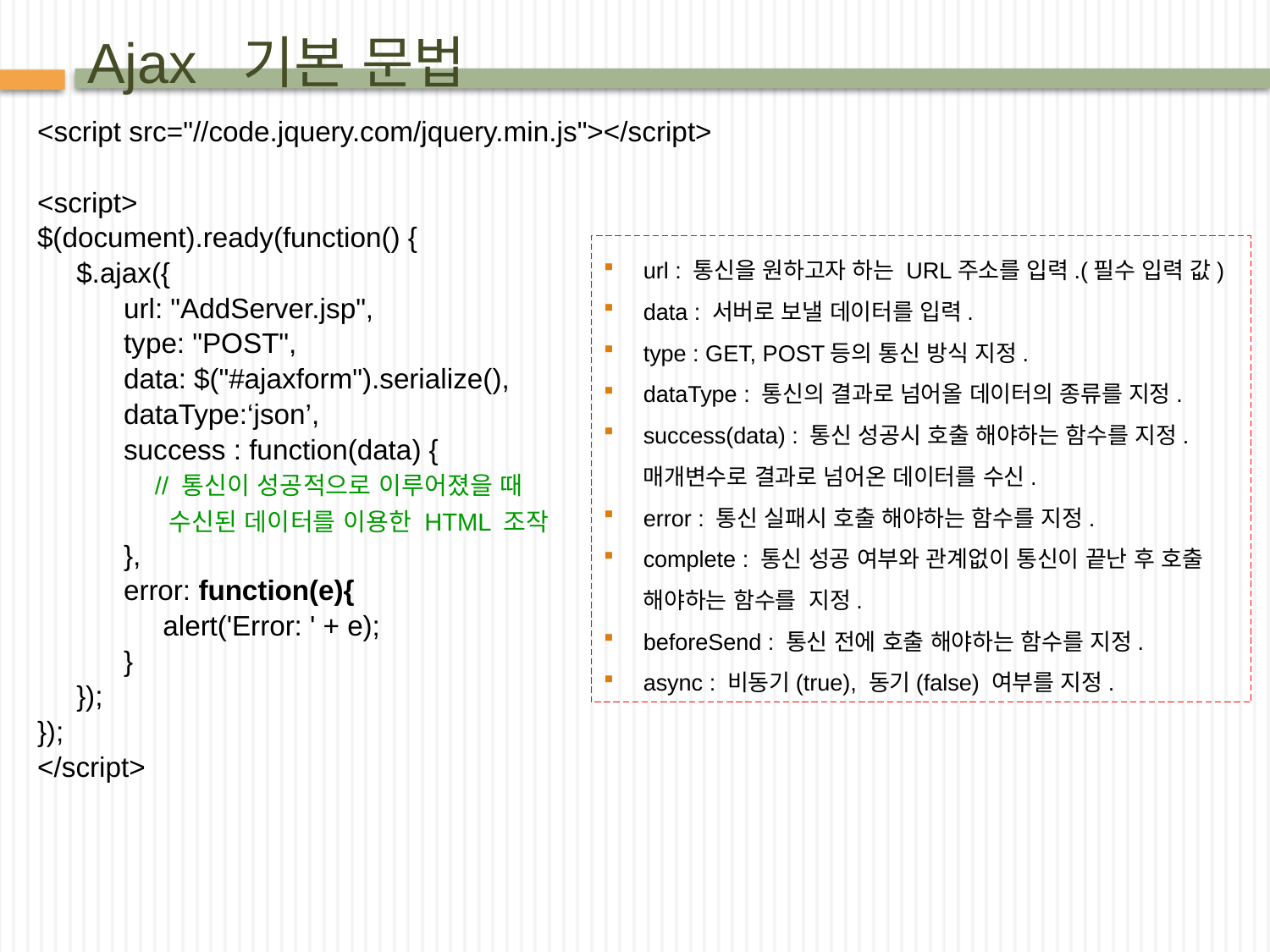

# Ajax  기본 문법
<script src="//code.jquery.com/jquery.min.js"></script>

<script>
$(document).ready(function() {
     $.ajax({
           url: "AddServer.jsp",
           type: "POST",
           data: $("#ajaxform").serialize(),
           dataType:‘json’,
           success : function(data) {
               // 통신이 성공적으로 이루어졌을 때
                  수신된 데이터를 이용한 HTML 조작
           },
           error: function(e){
                alert('Error: ' + e);
           }
     });
});
</script>
url : 통신을 원하고자 하는 URL주소를 입력.(필수 입력 값)
data : 서버로 보낼 데이터를 입력.
type : GET, POST등의 통신 방식 지정.
dataType : 통신의 결과로 넘어올 데이터의 종류를 지정.
success(data) : 통신 성공시 호출 해야하는 함수를 지정. 매개변수로 결과로 넘어온 데이터를 수신.
error : 통신 실패시 호출 해야하는 함수를 지정.
complete : 통신 성공 여부와 관계없이 통신이 끝난 후 호출 해야하는 함수를  지정.
beforeSend : 통신 전에 호출 해야하는 함수를 지정.
async : 비동기(true), 동기(false) 여부를 지정.